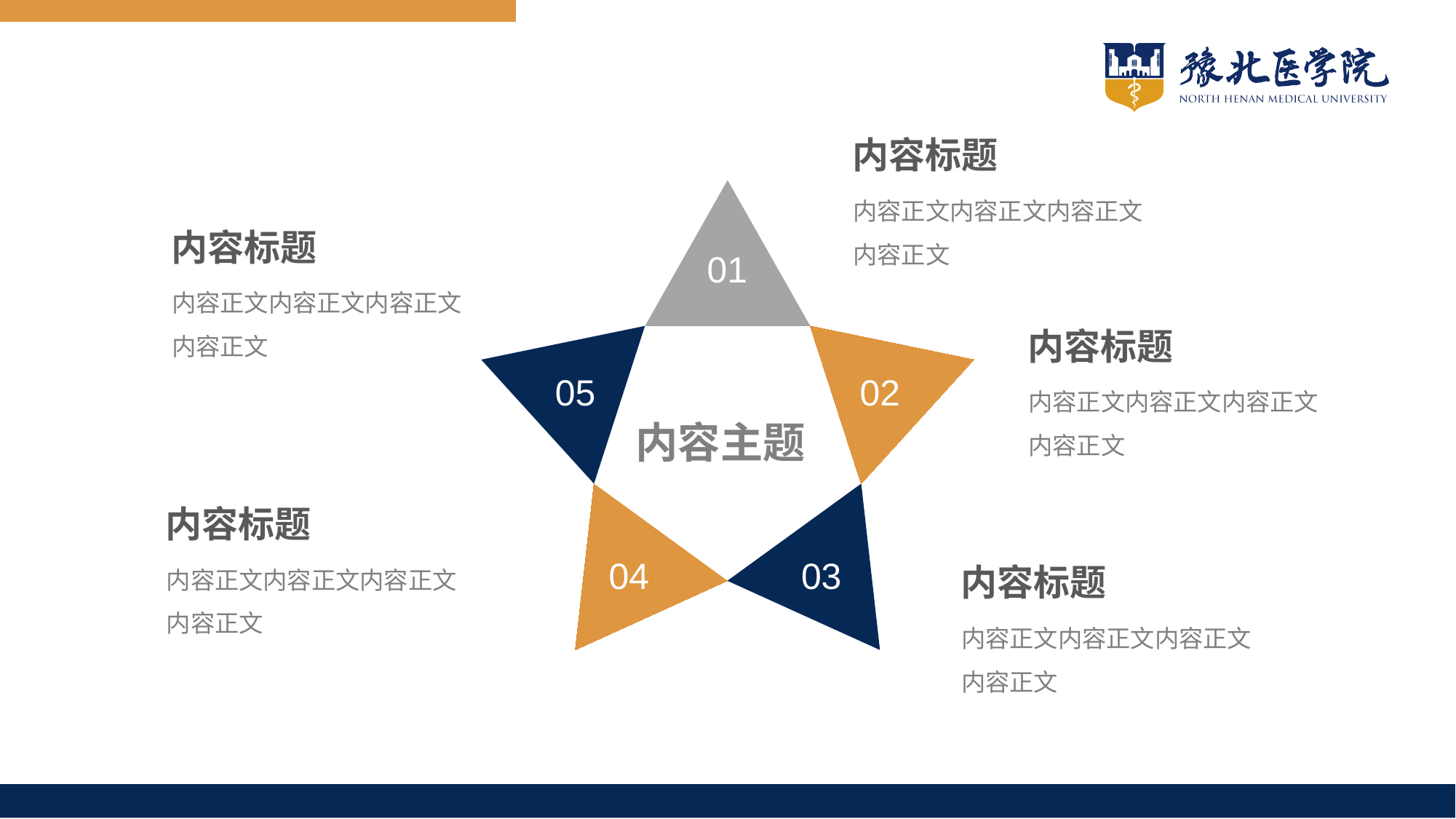

内容标题
内容正文内容正文内容正文
内容正文

内容标题
内容正文内容正文内容正文
内容正文
01
内容标题
内容正文内容正文内容正文
内容正文

05
02
内容主题

内容标题
内容正文内容正文内容正文
内容正文
04
03
内容标题
内容正文内容正文内容正文
内容正文